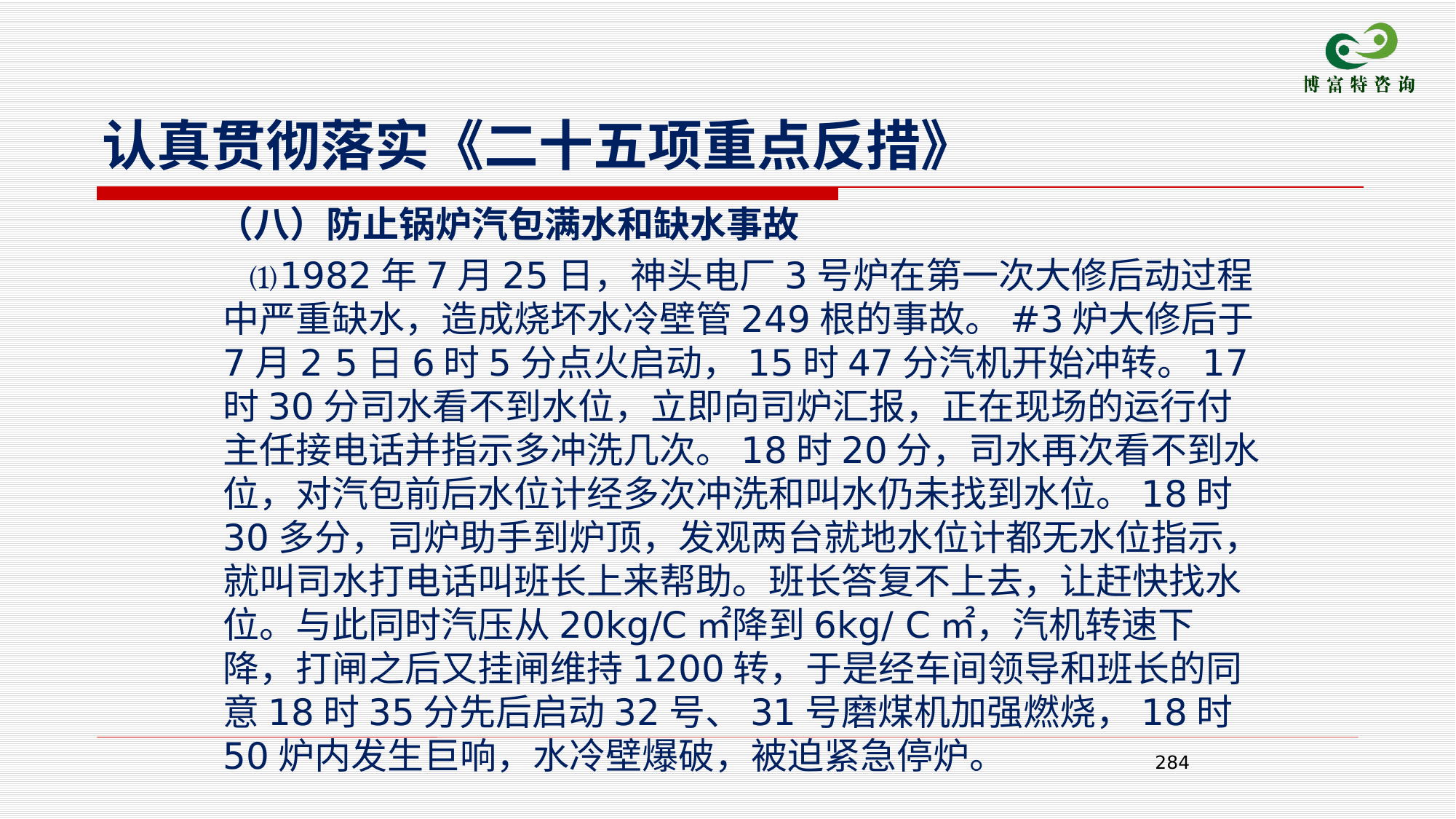

认真贯彻落实《二十五项重点反措》
     （八）防止锅炉汽包满水和缺水事故
       ⑴1982年7月25日，神头电厂3号炉在第一次大修后动过程中严重缺水，造成烧坏水冷壁管249根的事故。#3炉大修后于7月2 5日6时5分点火启动，15时47分汽机开始冲转。17时30分司水看不到水位，立即向司炉汇报，正在现场的运行付主任接电话并指示多冲洗几次。18时20分，司水再次看不到水位，对汽包前后水位计经多次冲洗和叫水仍未找到水位。18时30多分，司炉助手到炉顶，发观两台就地水位计都无水位指示，就叫司水打电话叫班长上来帮助。班长答复不上去，让赶快找水位。与此同时汽压从20kg/C㎡降到6kg/ C㎡，汽机转速下降，打闸之后又挂闸维持1200转，于是经车间领导和班长的同意18时35分先后启动32号、31号磨煤机加强燃烧，18时50炉内发生巨响，水冷壁爆破，被迫紧急停炉。

284